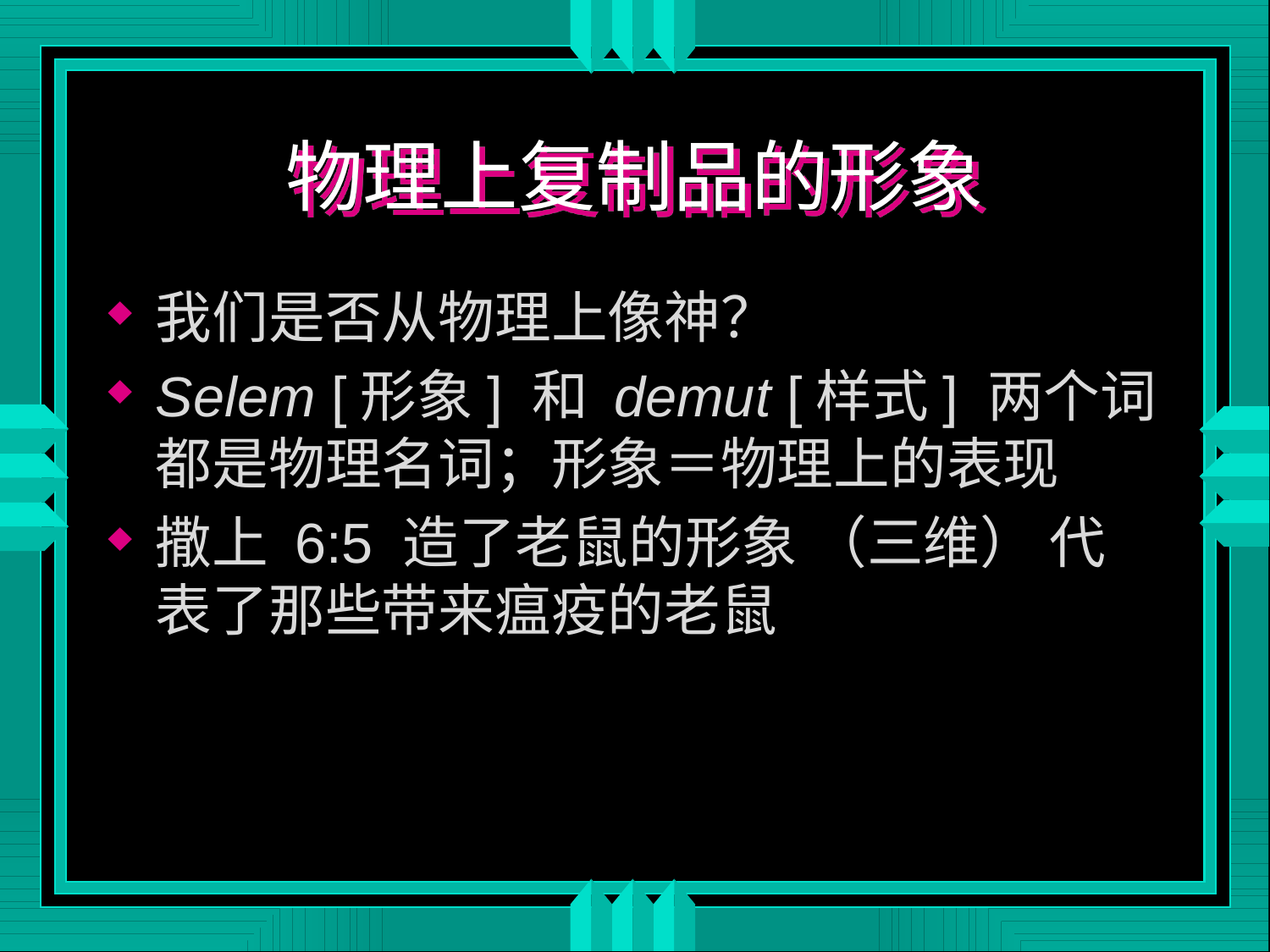

# 物理上复制品的形象
我们是否从物理上像神？
Selem [形象] 和 demut [样式] 两个词都是物理名词；形象＝物理上的表现
撒上 6:5 造了老鼠的形象 （三维） 代表了那些带来瘟疫的老鼠